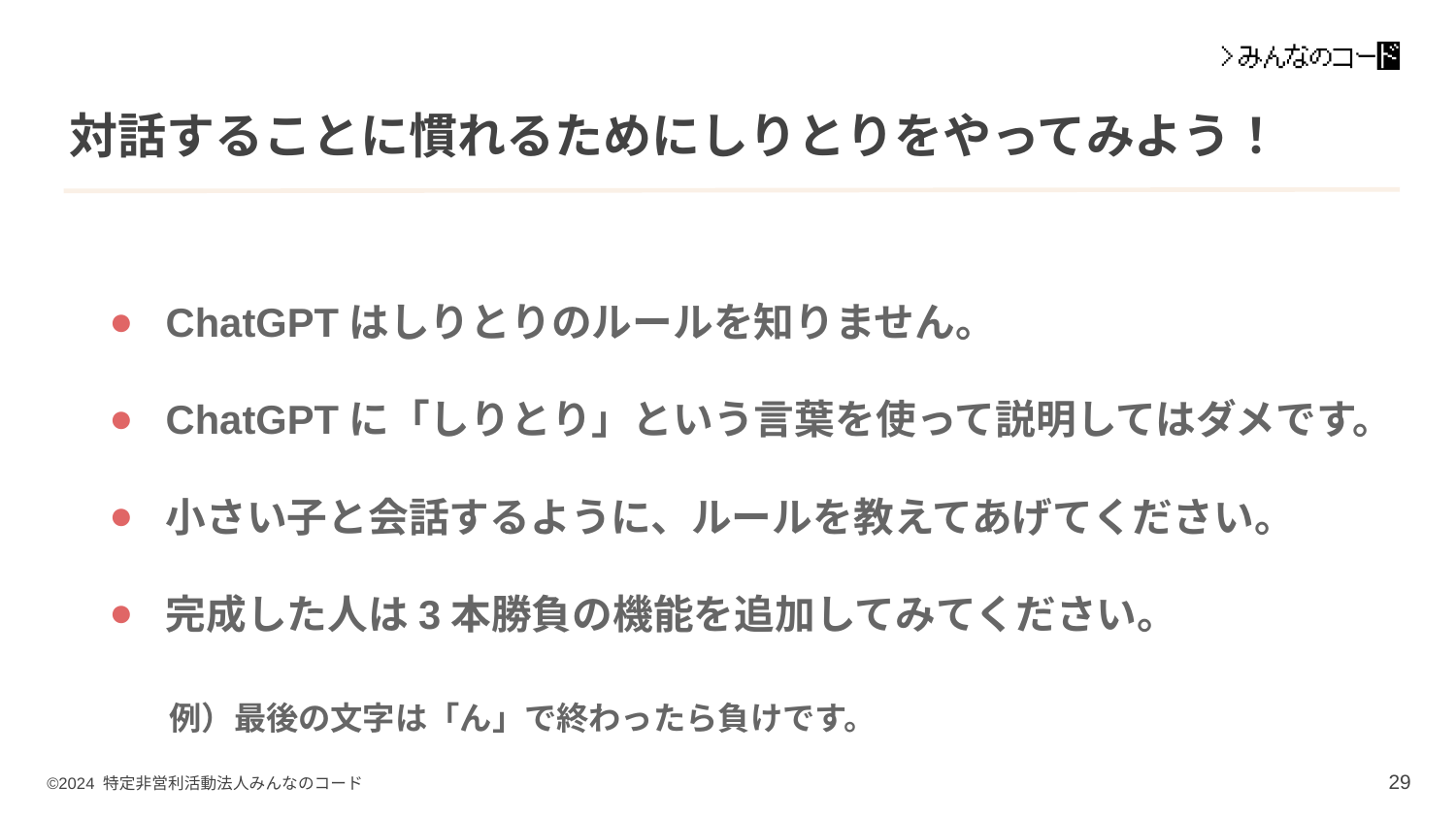

# 対話することに慣れるためにしりとりをやってみよう！
ChatGPTはしりとりのルールを知りません。
ChatGPTに「しりとり」という言葉を使って説明してはダメです。
小さい子と会話するように、ルールを教えてあげてください。
完成した人は3本勝負の機能を追加してみてください。
　例）最後の文字は「ん」で終わったら負けです。